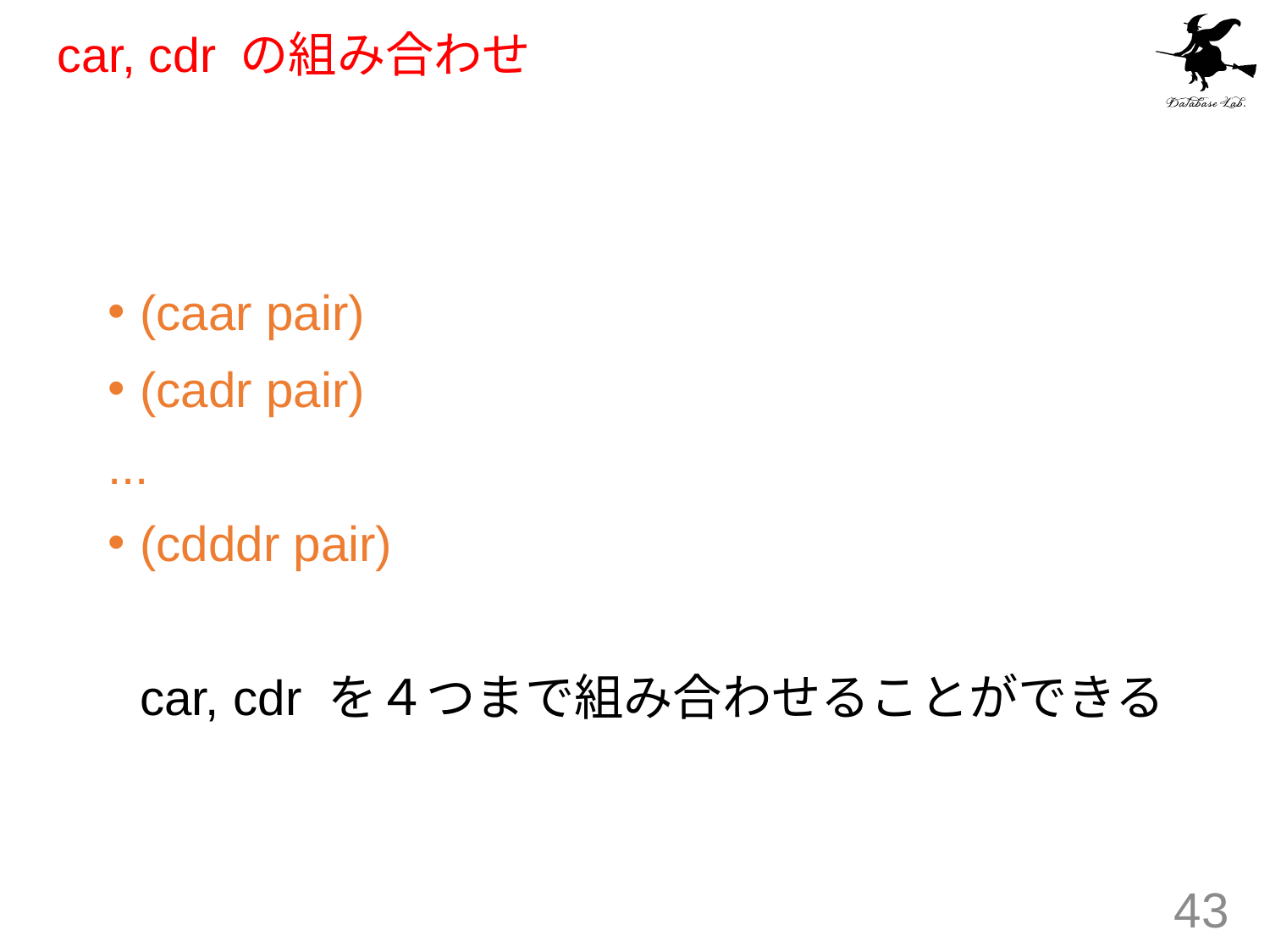

# car, cdr の組み合わせ
(caar pair)
(cadr pair)
...
(cdddr pair)

	car, cdr を４つまで組み合わせることができる
43